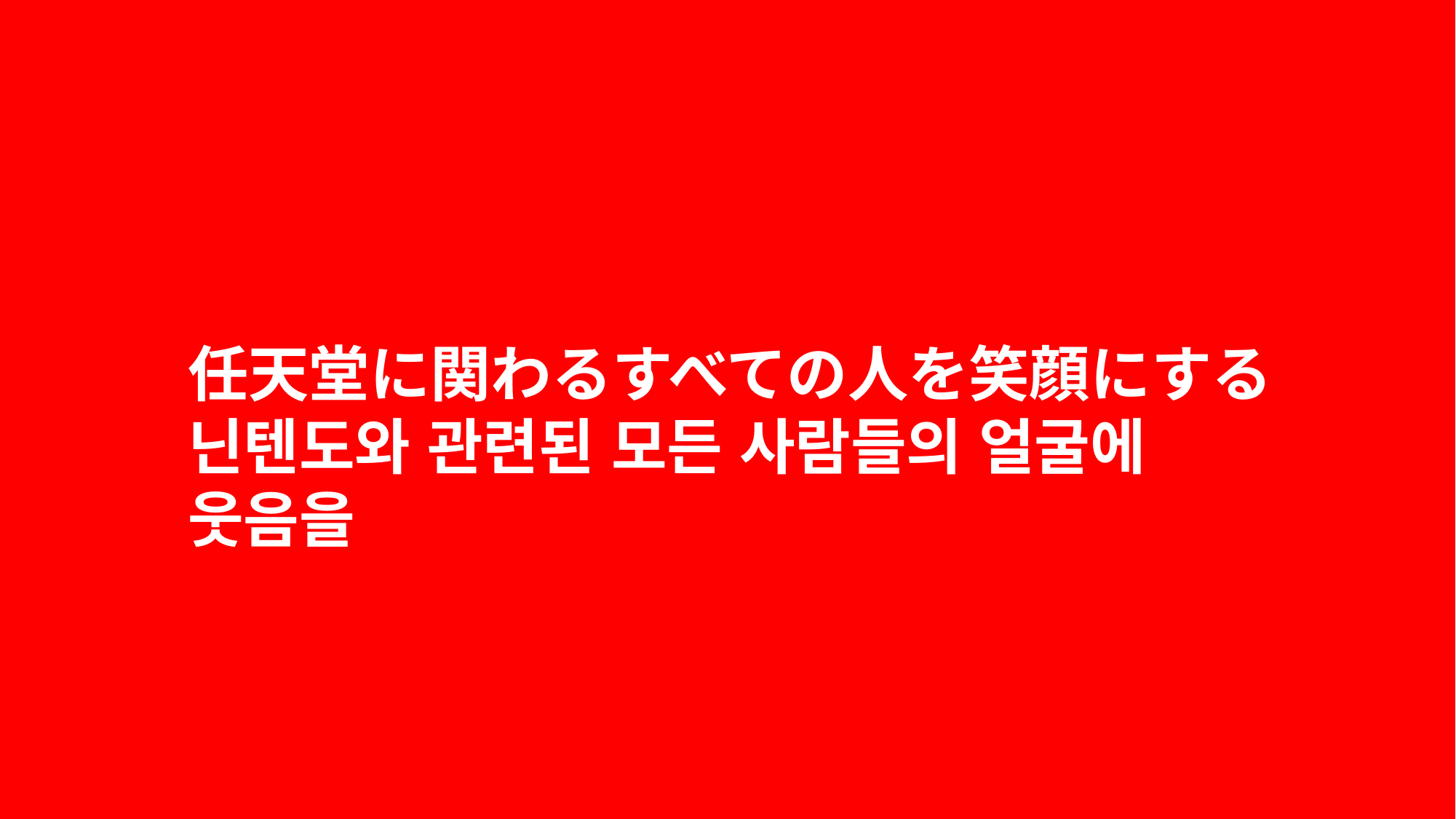

任天堂に関わるすべての人を笑顔にする
닌텐도와 관련된 모든 사람들의 얼굴에 웃음을